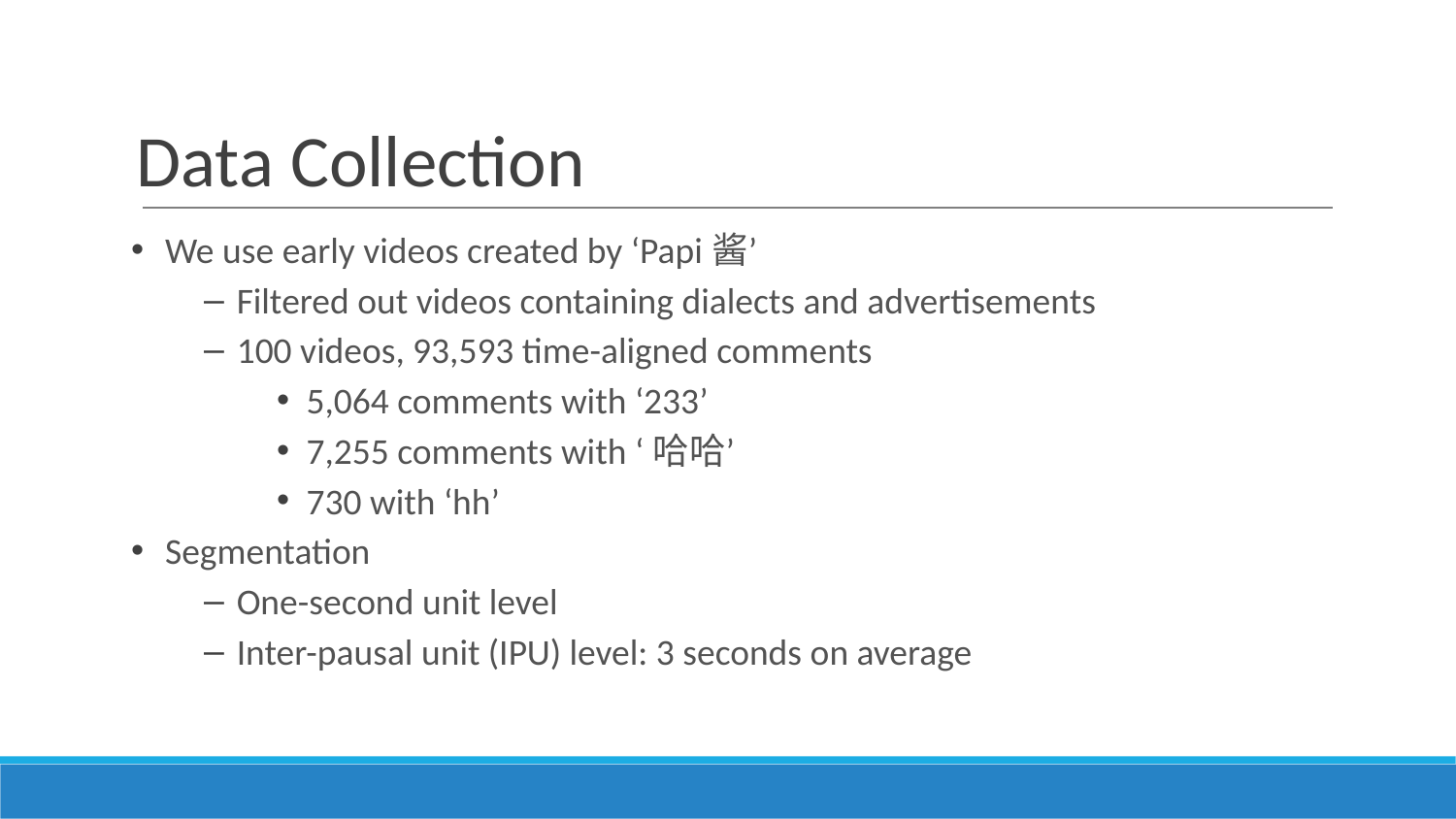

# Data Collection
We use early videos created by ‘Papi酱’
Filtered out videos containing dialects and advertisements
100 videos, 93,593 time-aligned comments
5,064 comments with ‘233’
7,255 comments with ‘哈哈’
730 with ‘hh’
Segmentation
One-second unit level
Inter-pausal unit (IPU) level: 3 seconds on average